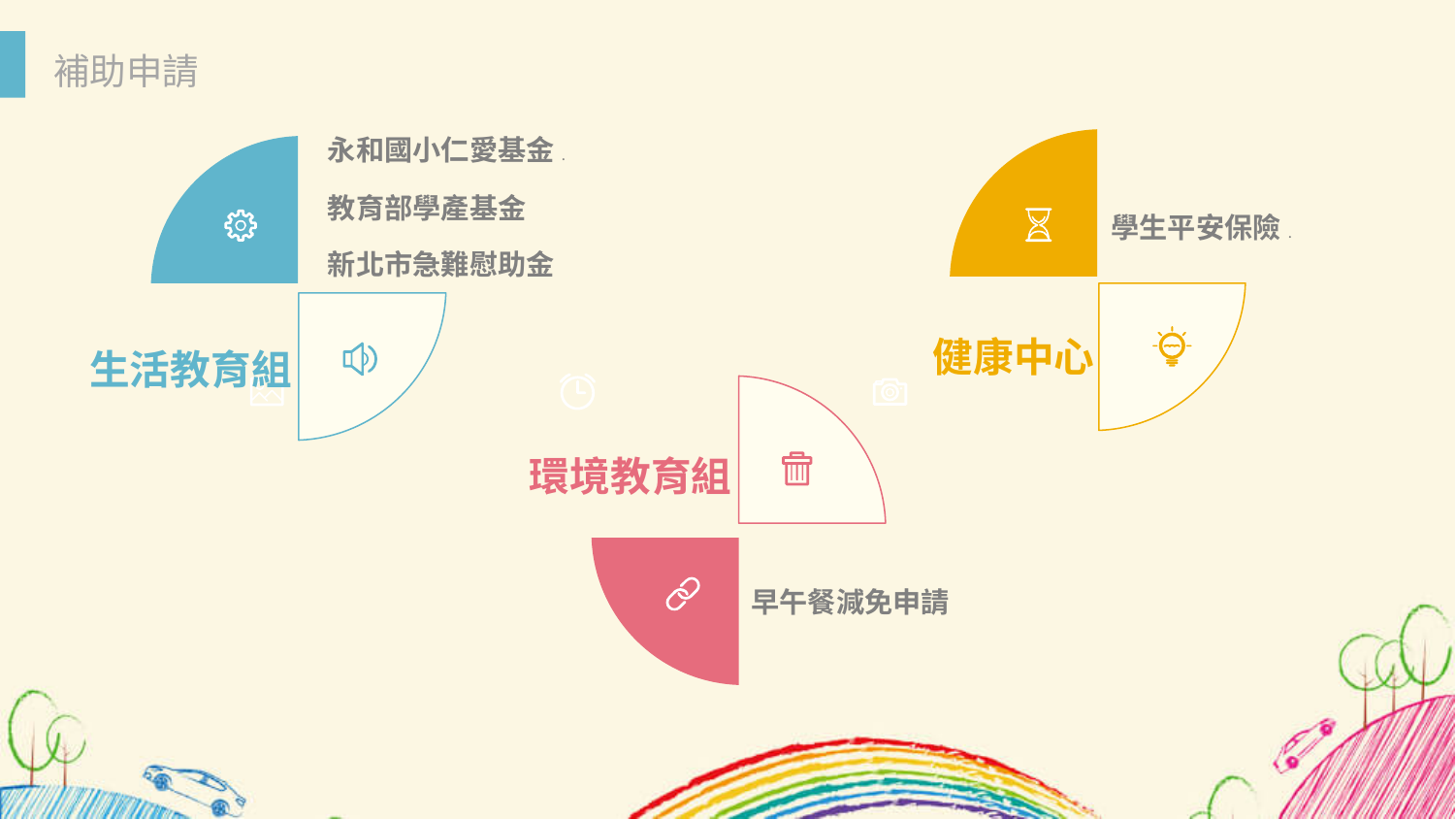

補助申請
永和國小仁愛基金.

教育部學產基金
學生平安保險.

新北市急難慰助金

健康中心

生活教育組

環境教育組

早午餐減免申請